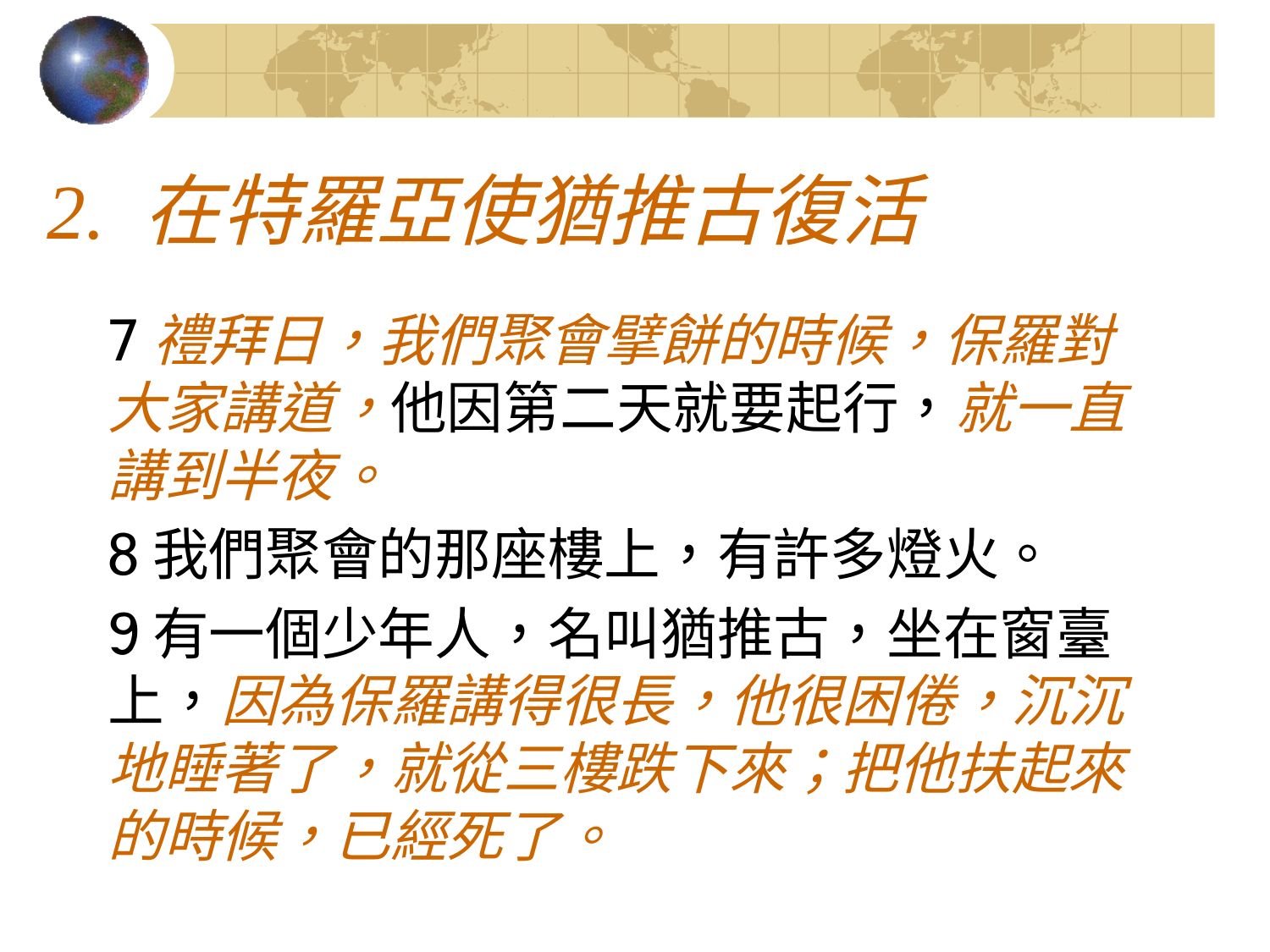

# 2. 在特羅亞使猶推古復活
7禮拜日，我們聚會擘餅的時候，保羅對大家講道，他因第二天就要起行，就一直講到半夜。
8我們聚會的那座樓上，有許多燈火。
9有一個少年人，名叫猶推古，坐在窗臺上，因為保羅講得很長，他很困倦，沉沉地睡著了，就從三樓跌下來；把他扶起來的時候，已經死了。